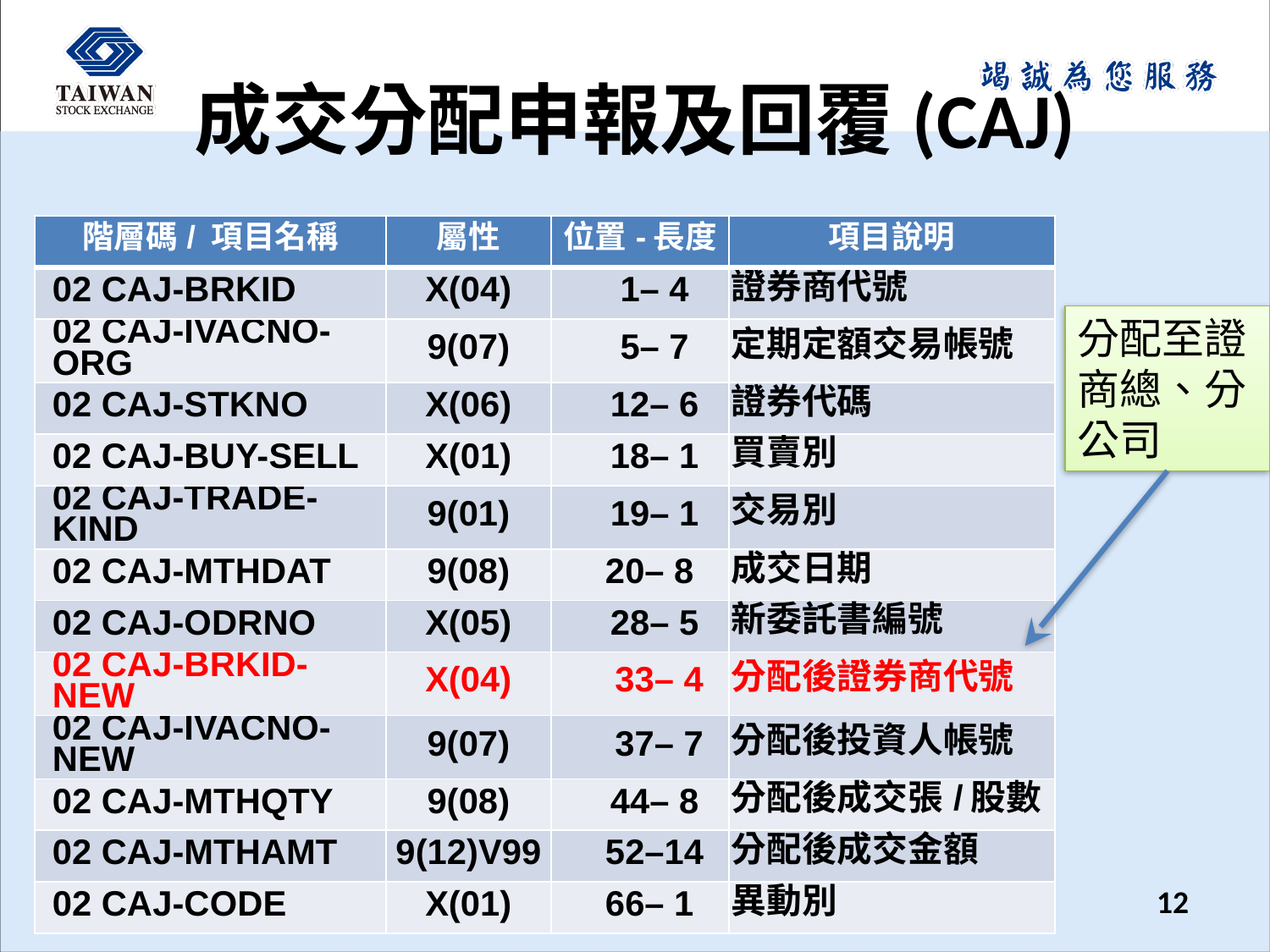

# 成交分配申報及回覆(CAJ)
| 階層碼/ 項目名稱 | 屬性 | 位置-長度 | 項目說明 |
| --- | --- | --- | --- |
| 02 CAJ-BRKID | X(04) | 1– 4 | 證券商代號 |
| 02 CAJ-IVACNO-ORG | 9(07) | 5– 7 | 定期定額交易帳號 |
| 02 CAJ-STKNO | X(06) | 12– 6 | 證券代碼 |
| 02 CAJ-BUY-SELL | X(01) | 18– 1 | 買賣別 |
| 02 CAJ-TRADE-KIND | 9(01) | 19– 1 | 交易別 |
| 02 CAJ-MTHDAT | 9(08) | 20– 8 | 成交日期 |
| 02 CAJ-ODRNO | X(05) | 28– 5 | 新委託書編號 |
| 02 CAJ-BRKID-NEW | X(04) | 33– 4 | 分配後證券商代號 |
| 02 CAJ-IVACNO-NEW | 9(07) | 37– 7 | 分配後投資人帳號 |
| 02 CAJ-MTHQTY | 9(08) | 44– 8 | 分配後成交張/股數 |
| 02 CAJ-MTHAMT | 9(12)V99 | 52–14 | 分配後成交金額 |
| 02 CAJ-CODE | X(01) | 66– 1 | 異動別 |
分配至證商總、分公司
12